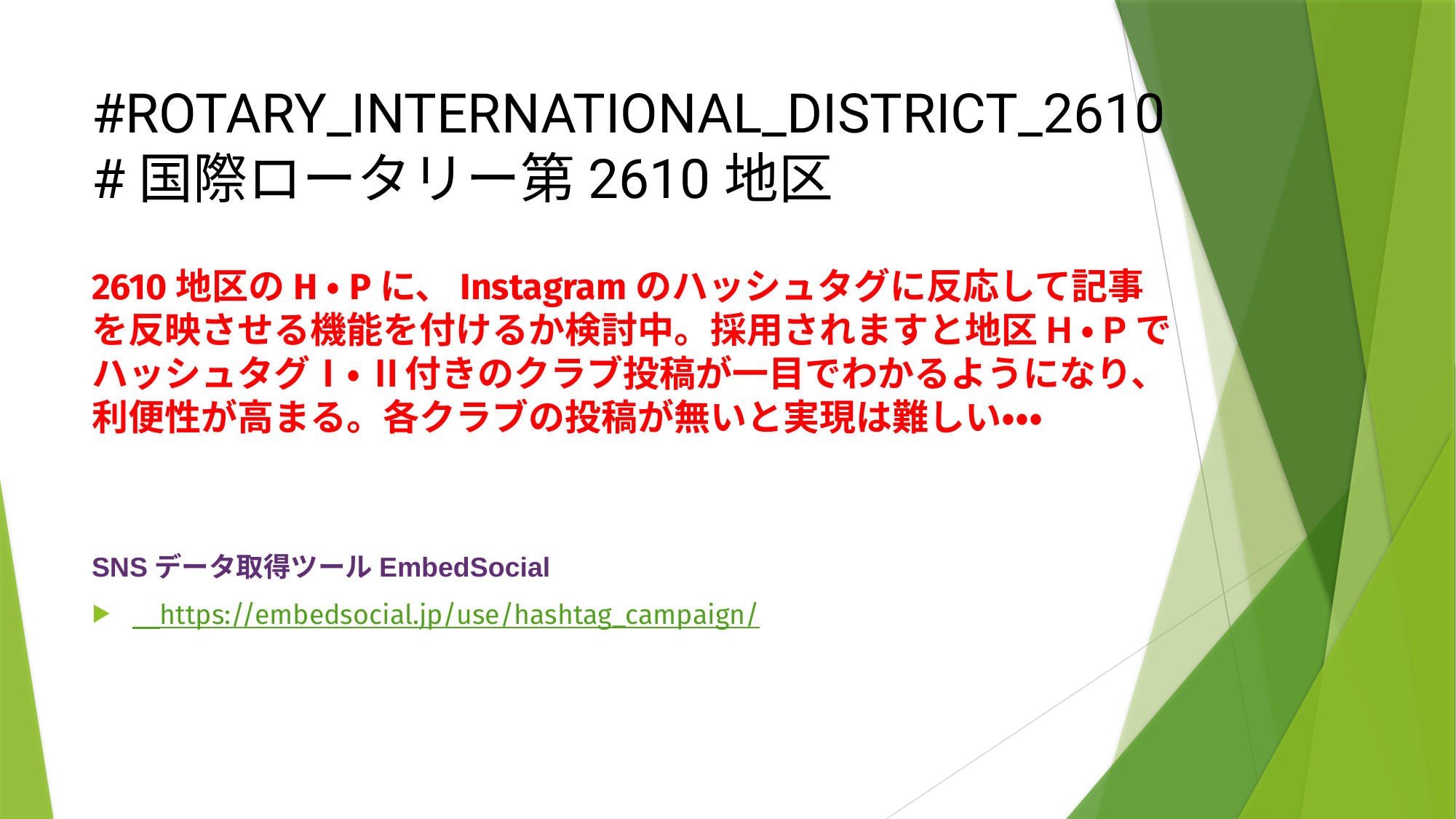

# #ROTARY_INTERNATIONAL_DISTRICT_2610 #国際ロータリー第2610地区
2610地区のH・Pに、Instagramのハッシュタグに反応して記事を反映させる機能を付けるか検討中。採用されますと地区H・PでハッシュタグⅠ・ Ⅱ付きのクラブ投稿が一目でわかるようになり、利便性が高まる。各クラブの投稿が無いと実現は難しい・・・

SNSデータ取得ツールEmbedSocial
　https://embedsocial.jp/use/hashtag_campaign/